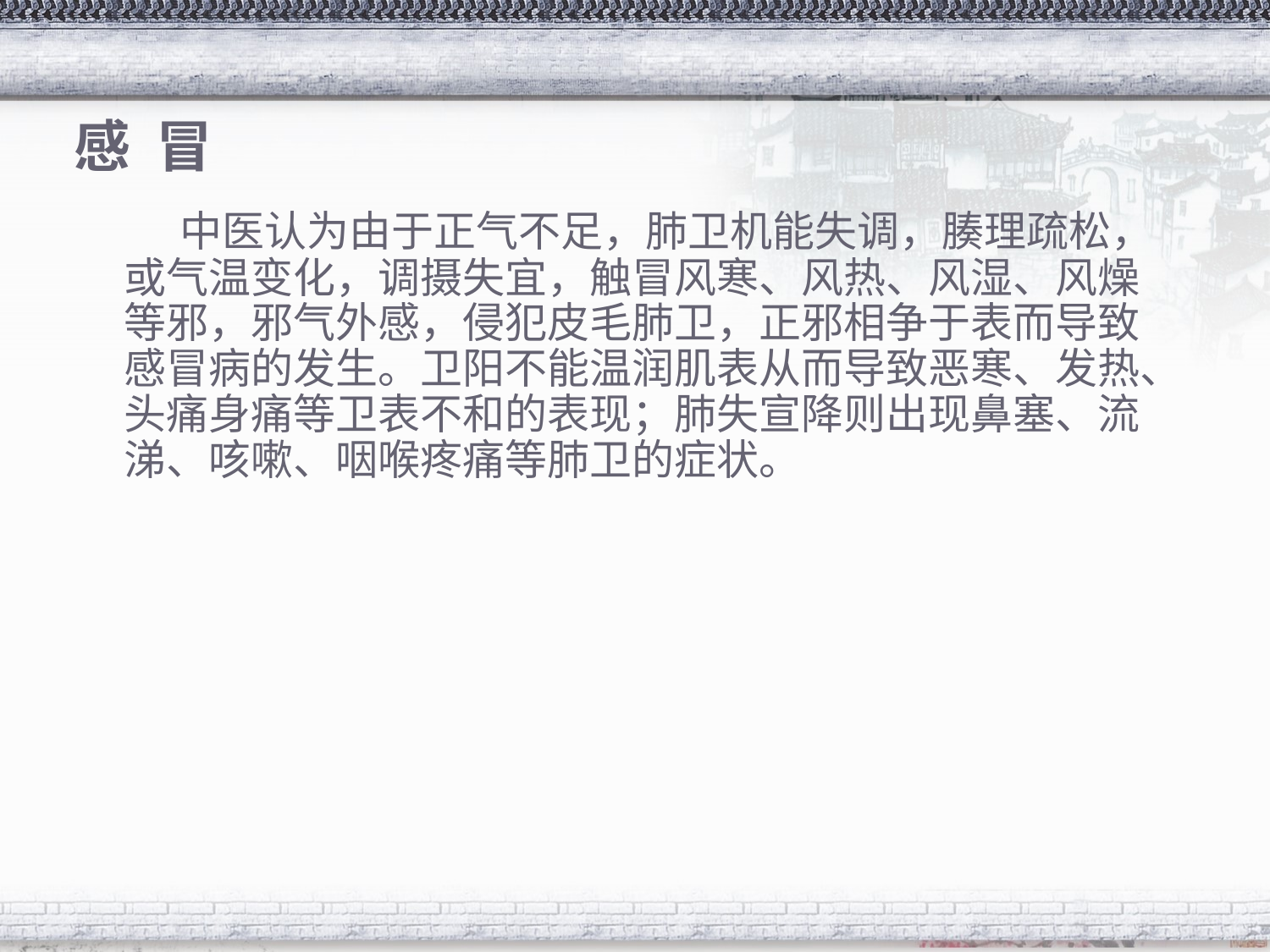

# 感  冒
          中医认为由于正气不足，肺卫机能失调，腠理疏松，或气温变化，调摄失宜，触冒风寒、风热、风湿、风燥等邪，邪气外感，侵犯皮毛肺卫，正邪相争于表而导致感冒病的发生。卫阳不能温润肌表从而导致恶寒、发热、头痛身痛等卫表不和的表现；肺失宣降则出现鼻塞、流涕、咳嗽、咽喉疼痛等肺卫的症状。